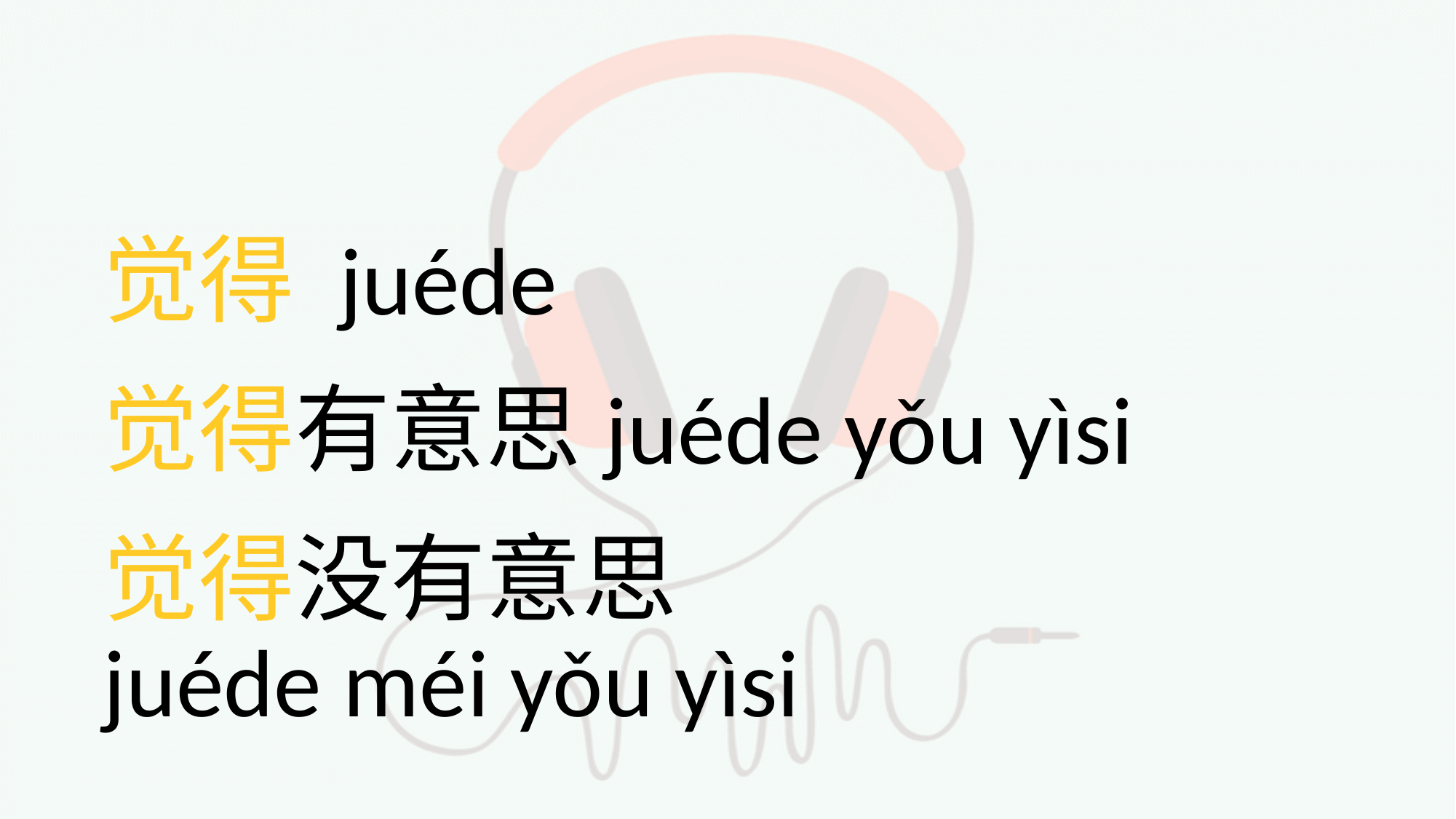

#
觉得 juéde
觉得有意思juéde yǒu yìsi
觉得没有意思
juéde méi yǒu yìsi